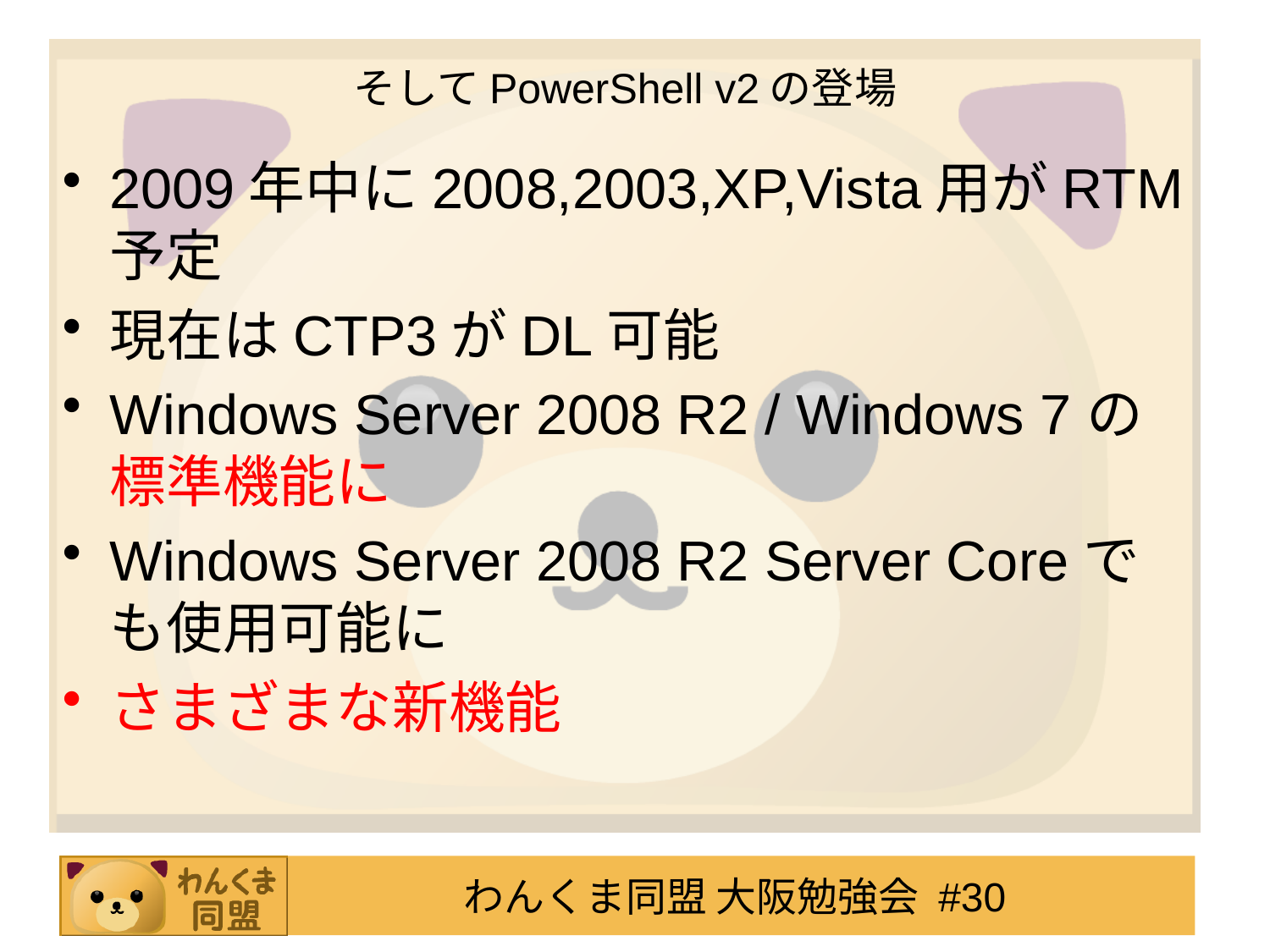

# そしてPowerShell v2の登場
2009年中に2008,2003,XP,Vista用がRTM予定
現在はCTP3がDL可能
Windows Server 2008 R2 / Windows 7の標準機能に
Windows Server 2008 R2 Server Coreでも使用可能に
さまざまな新機能